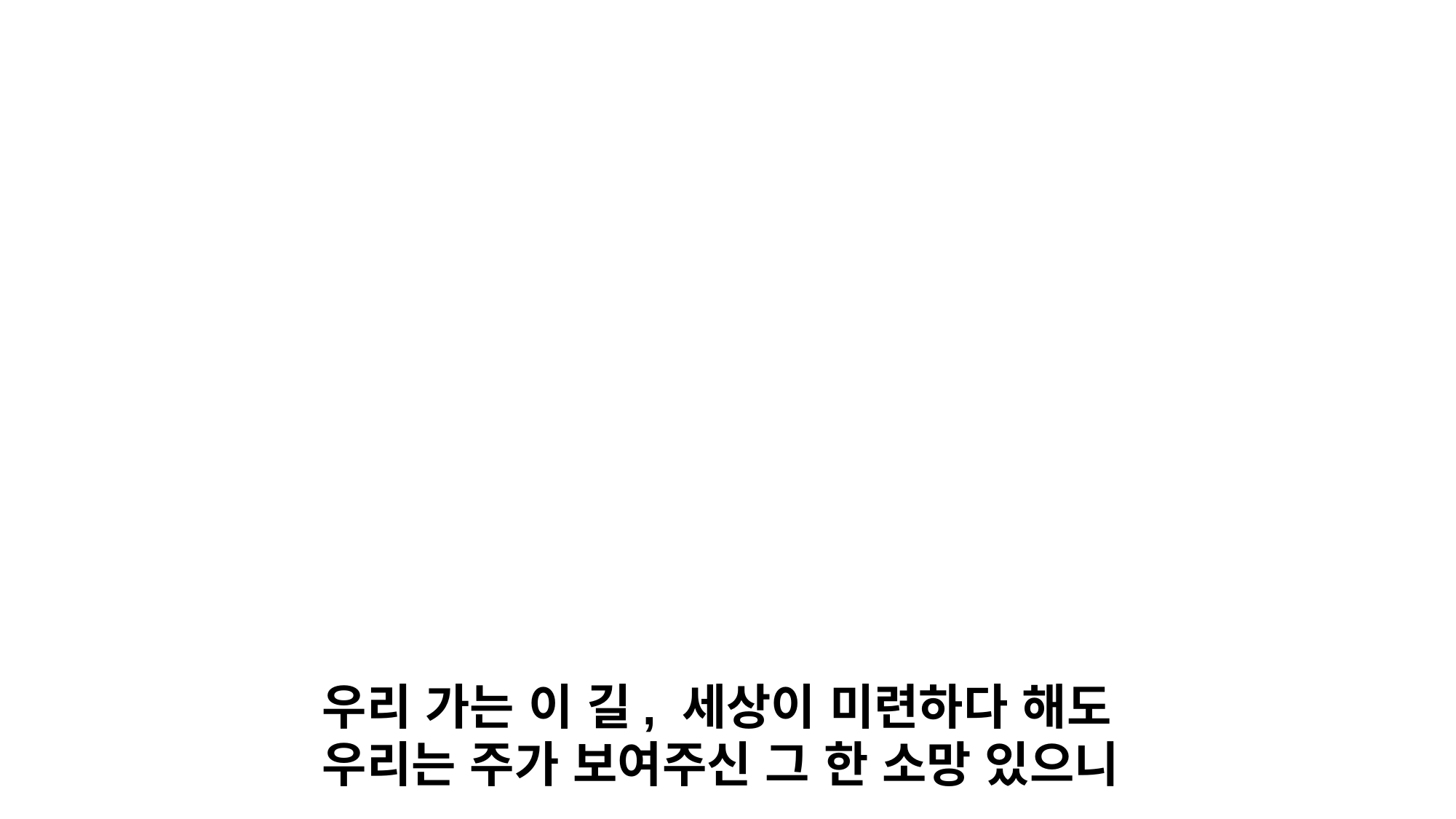

우리 가는 이 길, 세상이 미련하다 해도
우리는 주가 보여주신 그 한 소망 있으니